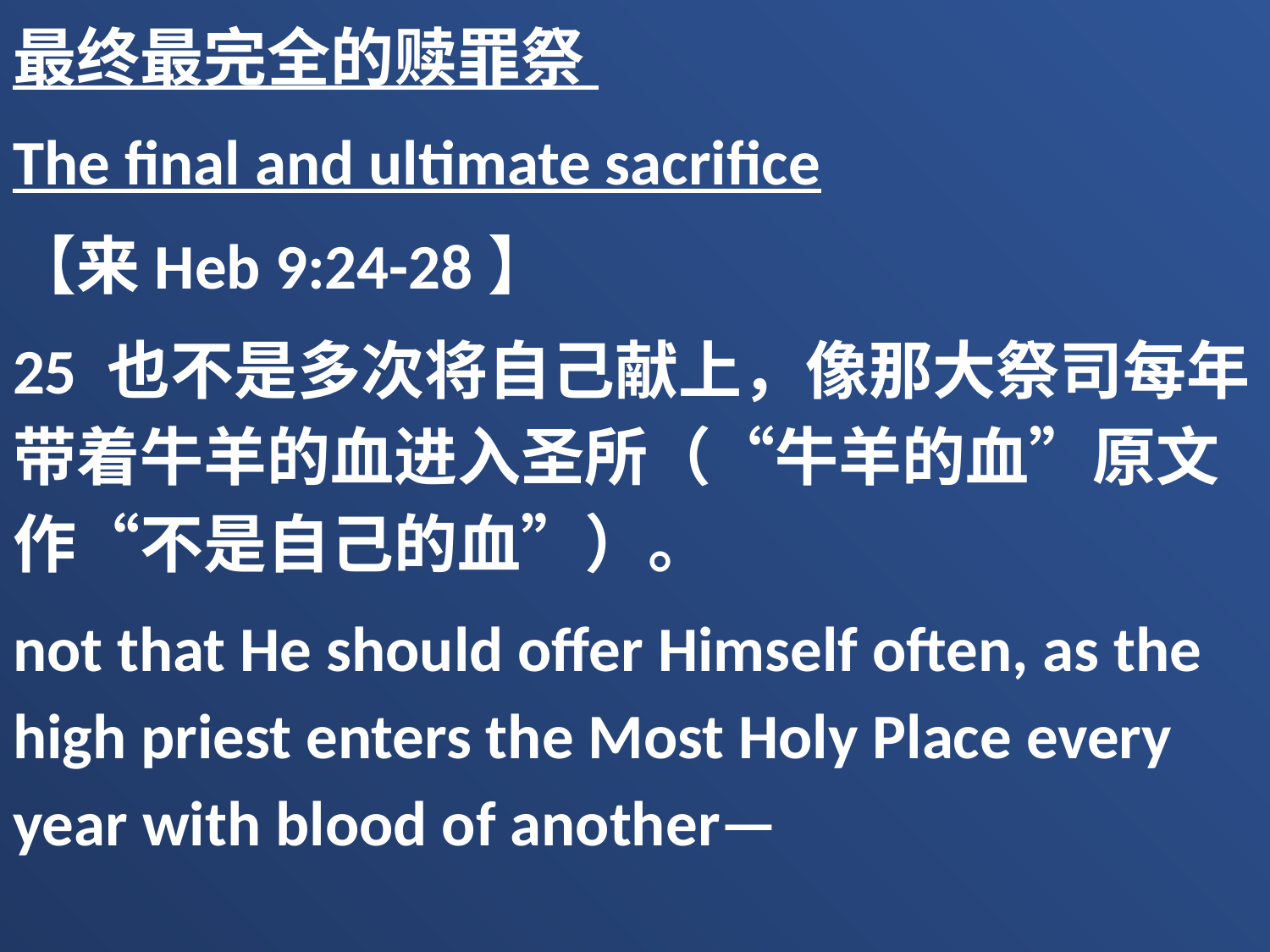

最终最完全的赎罪祭
The final and ultimate sacrifice
【来Heb 9:24-28】
25 也不是多次将自己献上，像那大祭司每年带着牛羊的血进入圣所（“牛羊的血”原文作“不是自己的血”）。
not that He should offer Himself often, as the high priest enters the Most Holy Place every year with blood of another—